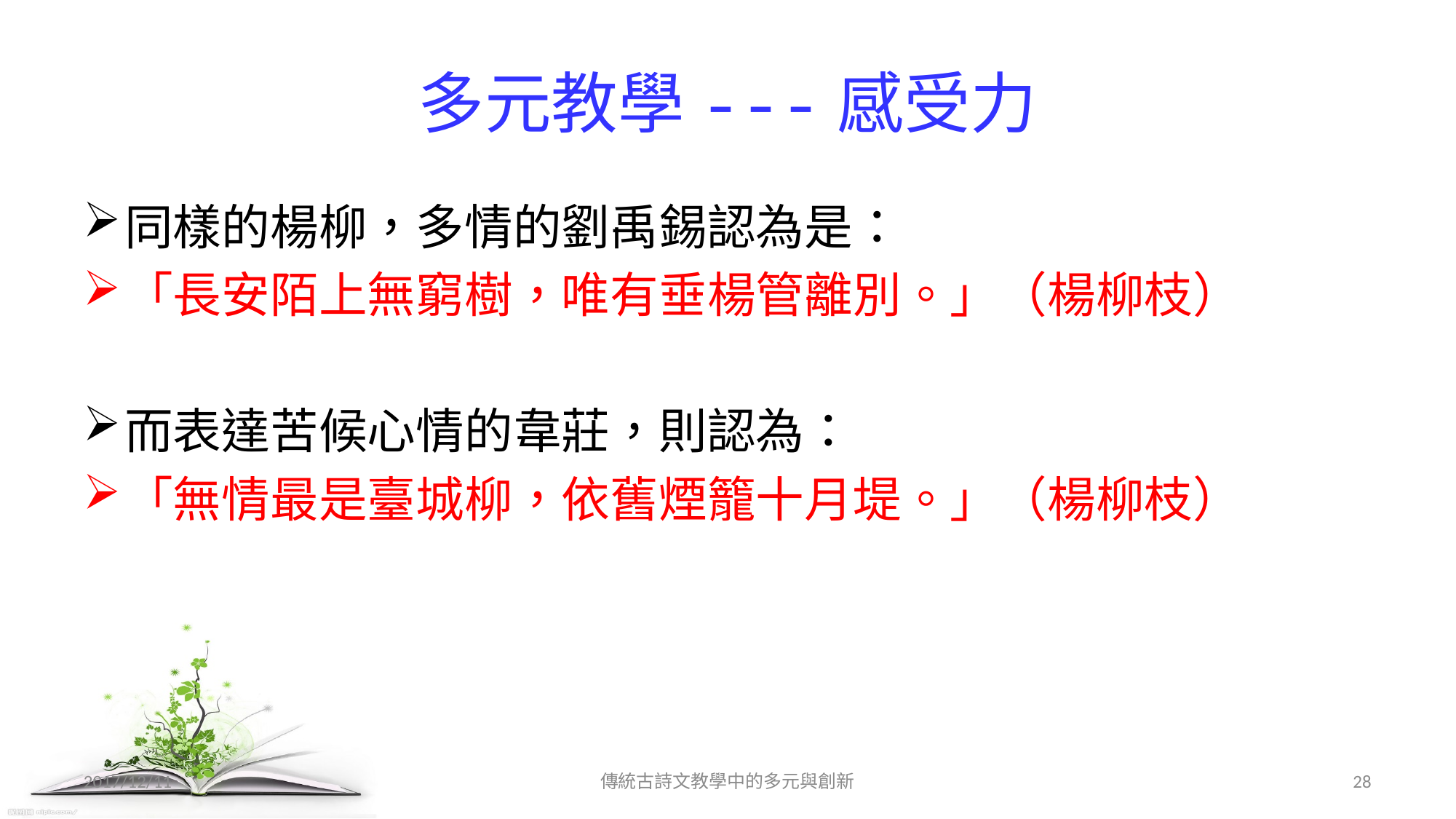

# 多元教學---感受力
同樣的楊柳，多情的劉禹錫認為是：
「長安陌上無窮樹，唯有垂楊管離別。」（楊柳枝）

而表達苦候心情的韋莊，則認為：
「無情最是臺城柳，依舊煙籠十月堤。」（楊柳枝）

2017/12/11
傳統古詩文教學中的多元與創新
28